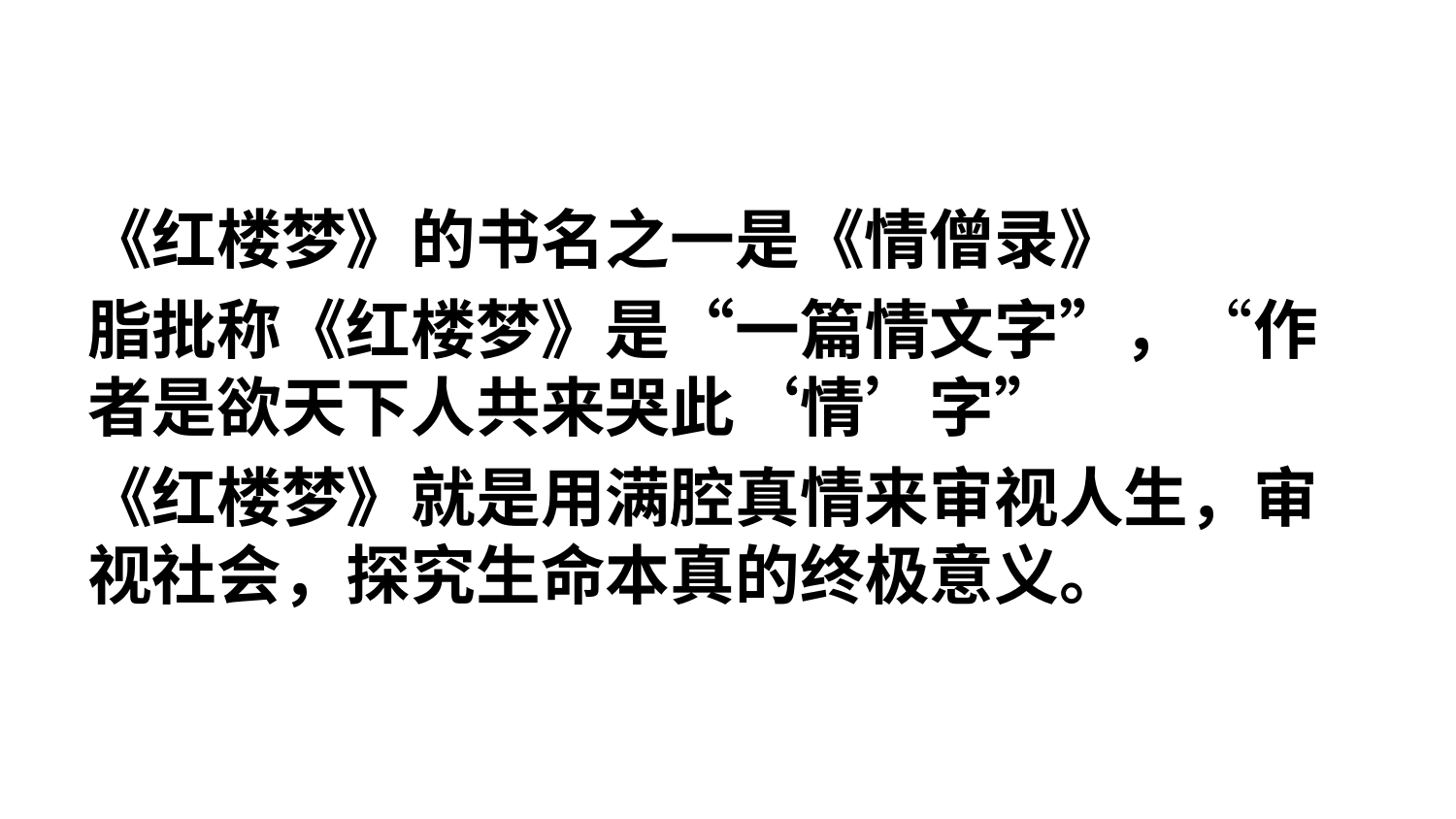

#
《红楼梦》的书名之一是《情僧录》
脂批称《红楼梦》是“一篇情文字”，“作者是欲天下人共来哭此‘情’字”
《红楼梦》就是用满腔真情来审视人生，审视社会，探究生命本真的终极意义。